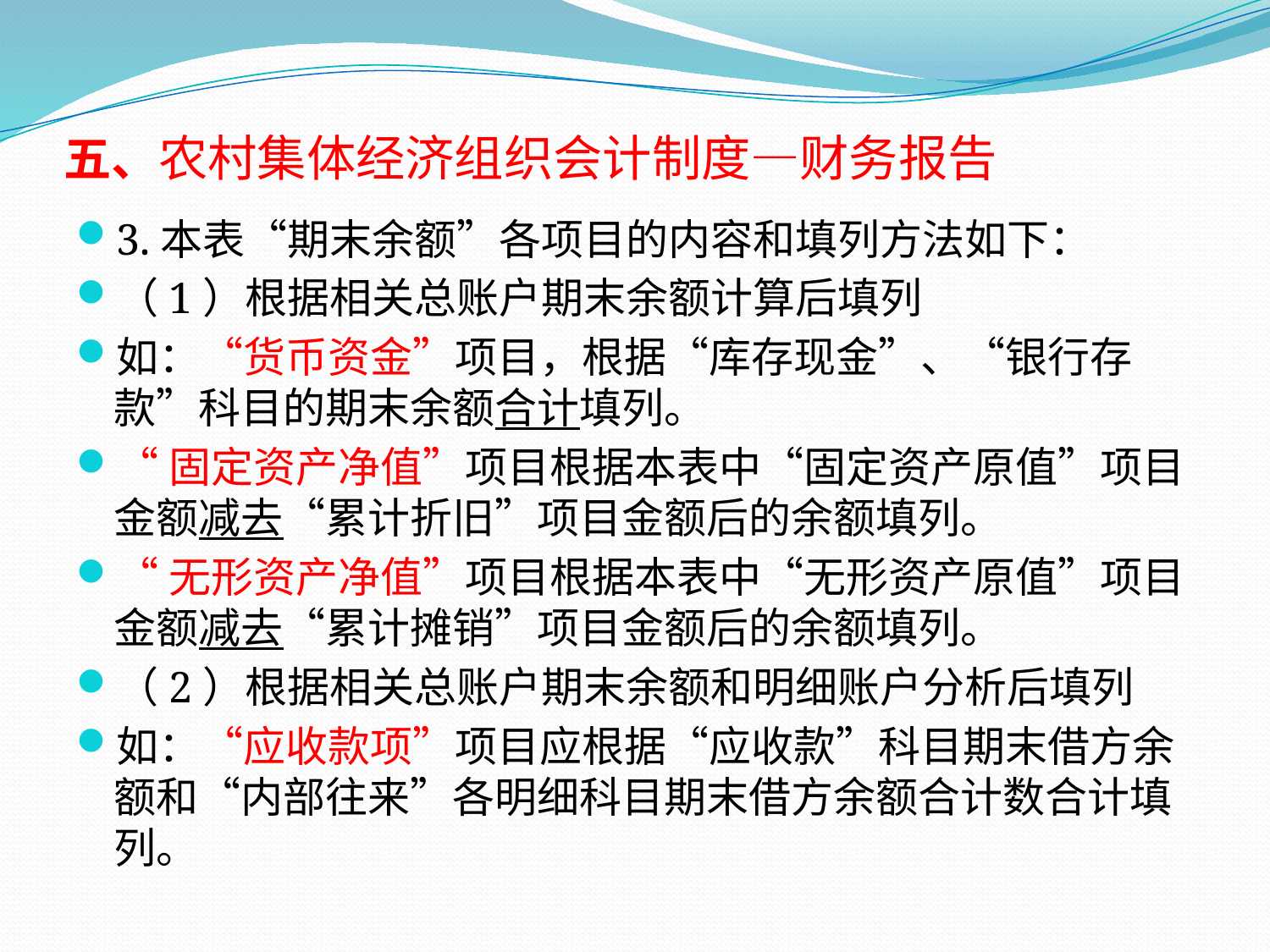

# 五、农村集体经济组织会计制度—财务报告
3.本表“期末余额”各项目的内容和填列方法如下：
（1）根据相关总账户期末余额计算后填列
如：“货币资金”项目，根据“库存现金”、“银行存款”科目的期末余额合计填列。
“固定资产净值”项目根据本表中“固定资产原值”项目金额减去“累计折旧”项目金额后的余额填列。
“无形资产净值”项目根据本表中“无形资产原值”项目金额减去“累计摊销”项目金额后的余额填列。
（2）根据相关总账户期末余额和明细账户分析后填列
如：“应收款项”项目应根据“应收款”科目期末借方余额和“内部往来”各明细科目期末借方余额合计数合计填列。